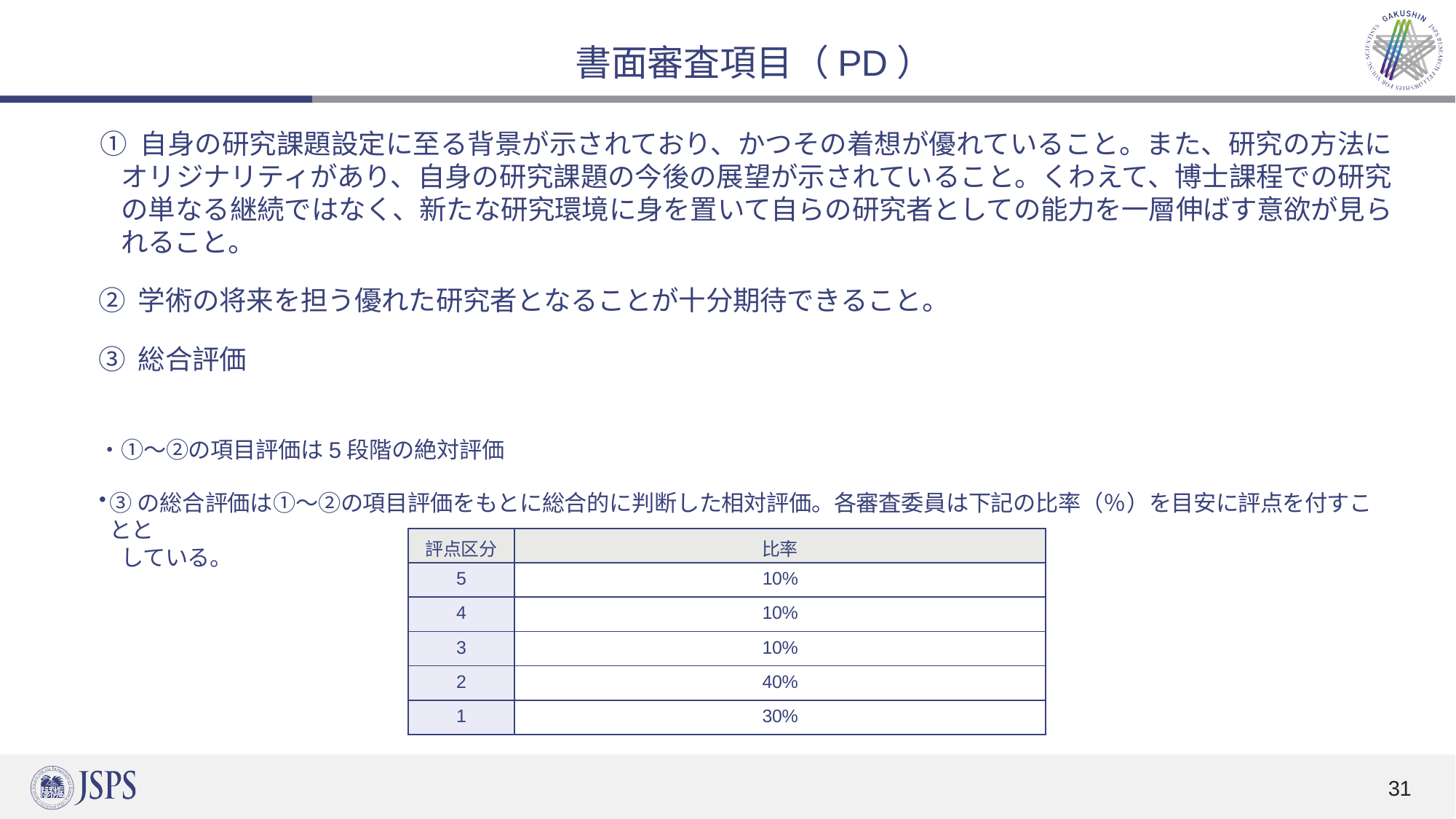

# 書面審査項目（PD）
① 自身の研究課題設定に至る背景が示されており、かつその着想が優れていること。また、研究の方法にオリジナリティがあり、自身の研究課題の今後の展望が示されていること。くわえて、博士課程での研究の単なる継続ではなく、新たな研究環境に身を置いて自らの研究者としての能力を一層伸ばす意欲が見られること。
② 学術の将来を担う優れた研究者となることが十分期待できること。
③ 総合評価

・①～②の項目評価は5段階の絶対評価
③の総合評価は①～②の項目評価をもとに総合的に判断した相対評価。各審査委員は下記の比率（％）を目安に評点を付すことと
している。
| 評点区分 | 比率 |
| --- | --- |
| 5 | 10% |
| 4 | 10% |
| 3 | 10% |
| 2 | 40% |
| 1 | 30% |
31